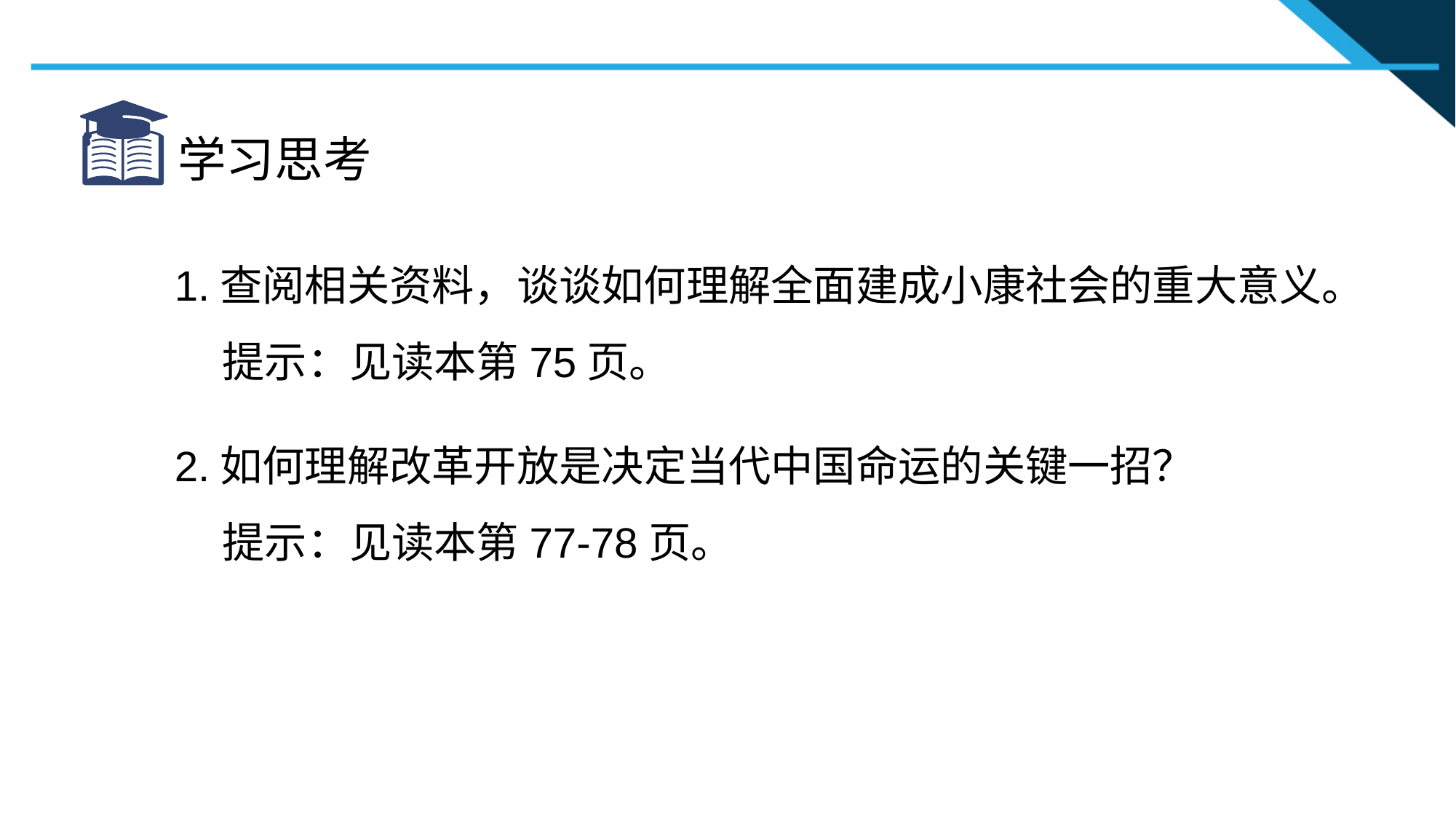

学习思考

1.查阅相关资料，谈谈如何理解全面建成小康社会的重大意义。
    提示：见读本第75页。

2.如何理解改革开放是决定当代中国命运的关键一招？
    提示：见读本第77-78页。